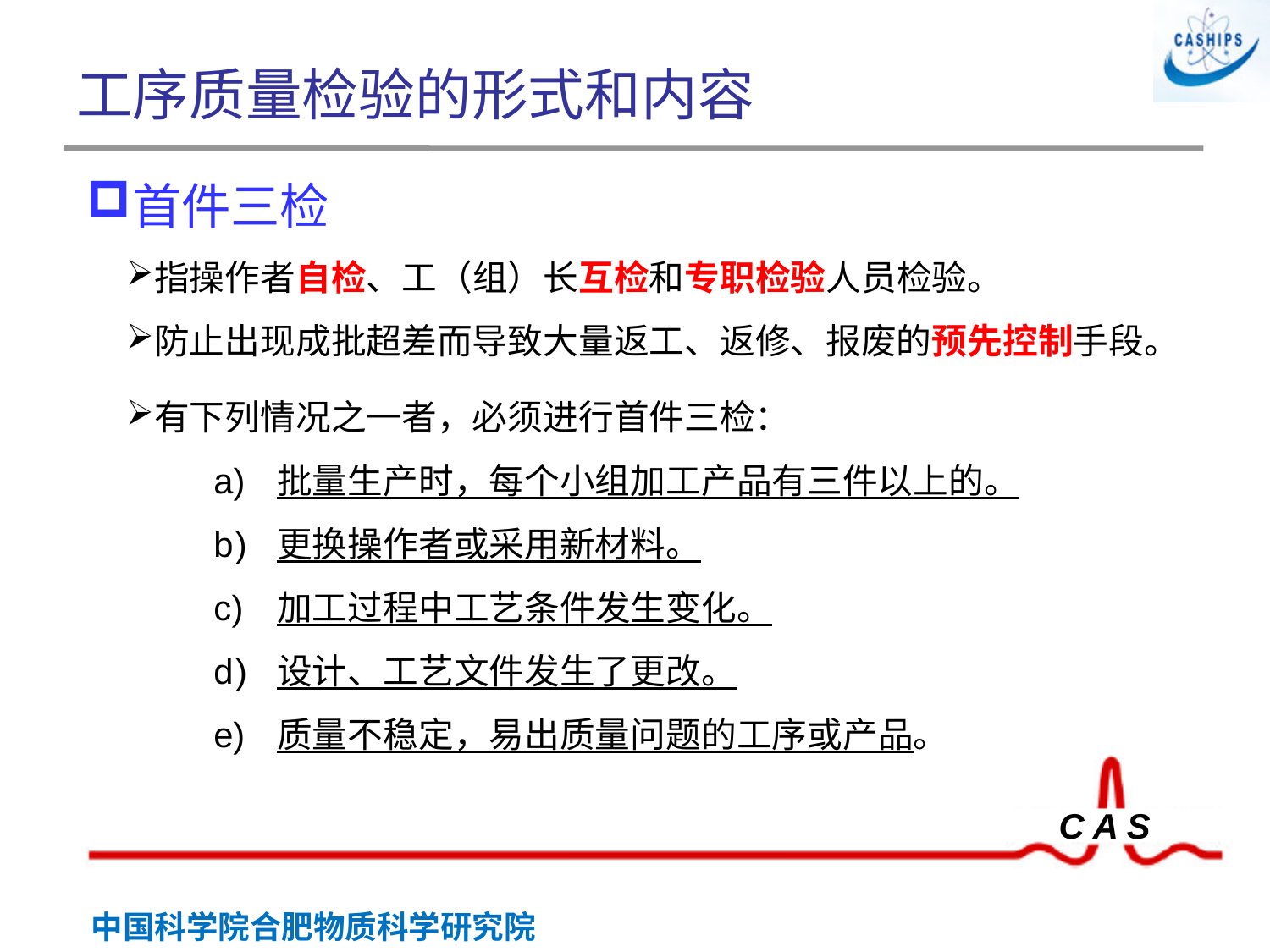

# 工序质量检验的形式和内容
首件三检
指操作者自检、工（组）长互检和专职检验人员检验。
防止出现成批超差而导致大量返工、返修、报废的预先控制手段。

有下列情况之一者，必须进行首件三检：
批量生产时，每个小组加工产品有三件以上的。
更换操作者或采用新材料。
加工过程中工艺条件发生变化。
设计、工艺文件发生了更改。
质量不稳定，易出质量问题的工序或产品。
  胶印章
钢印章
封印章